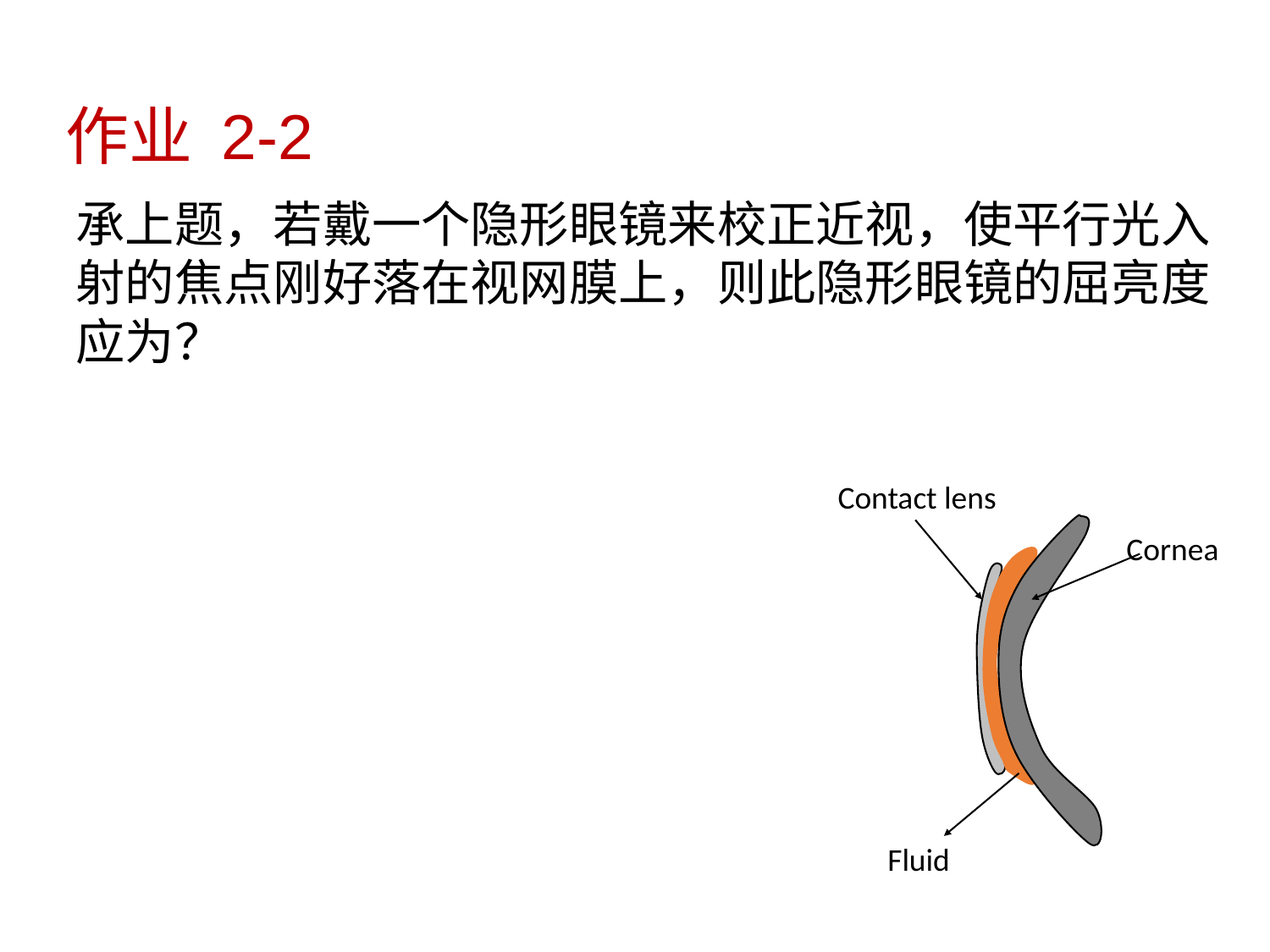

作业 2-2
承上题，若戴一个隐形眼镜来校正近视，使平行光入射的焦点刚好落在视网膜上，则此隐形眼镜的屈亮度应为？
Contact lens

Cornea

Fluid